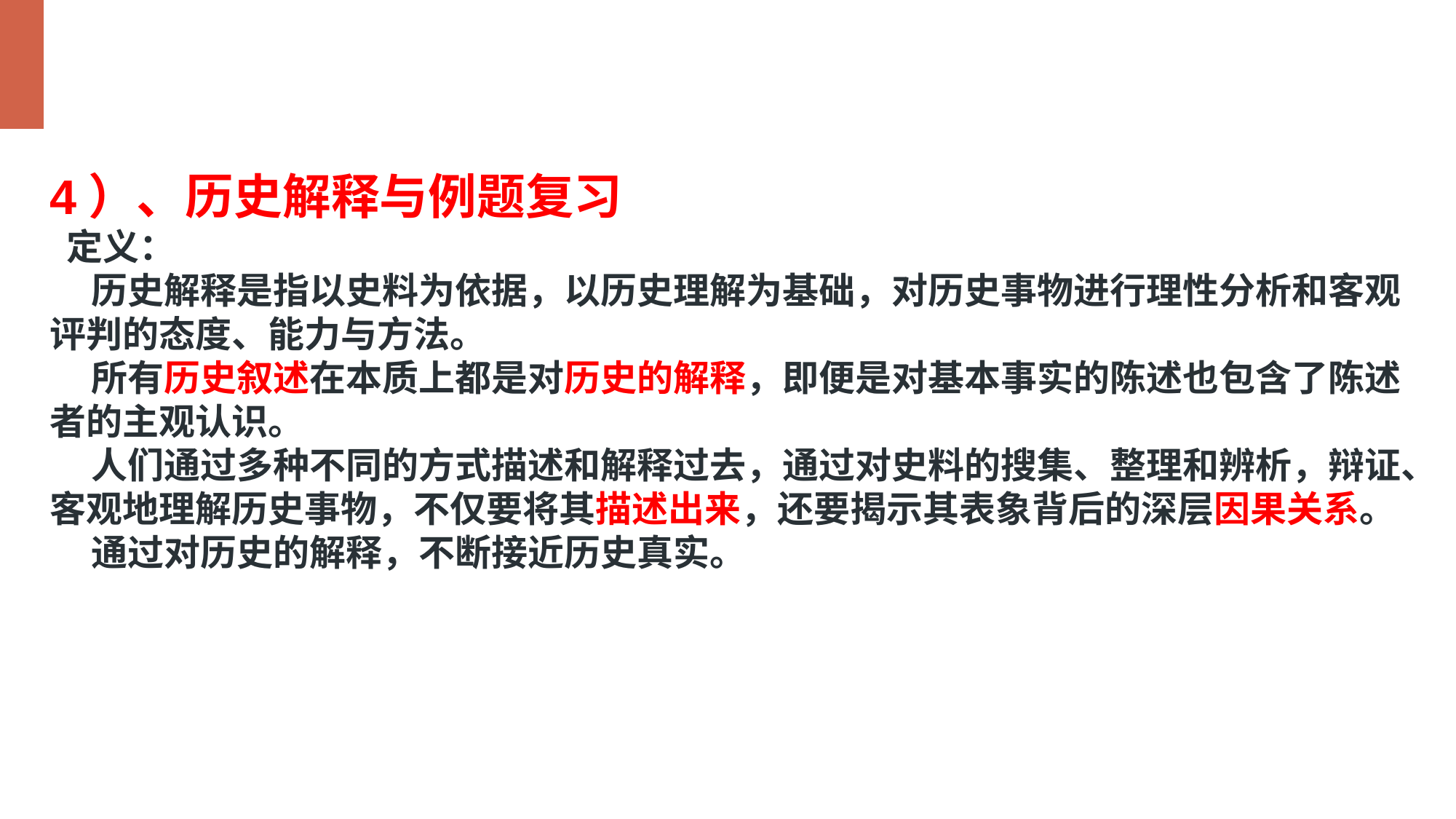

4）、历史解释与例题复习
 定义：
    历史解释是指以史料为依据，以历史理解为基础，对历史事物进行理性分析和客观评判的态度、能力与方法。
    所有历史叙述在本质上都是对历史的解释，即便是对基本事实的陈述也包含了陈述者的主观认识。
    人们通过多种不同的方式描述和解释过去，通过对史料的搜集、整理和辨析，辩证、客观地理解历史事物，不仅要将其描述出来，还要揭示其表象背后的深层因果关系。
    通过对历史的解释，不断接近历史真实。